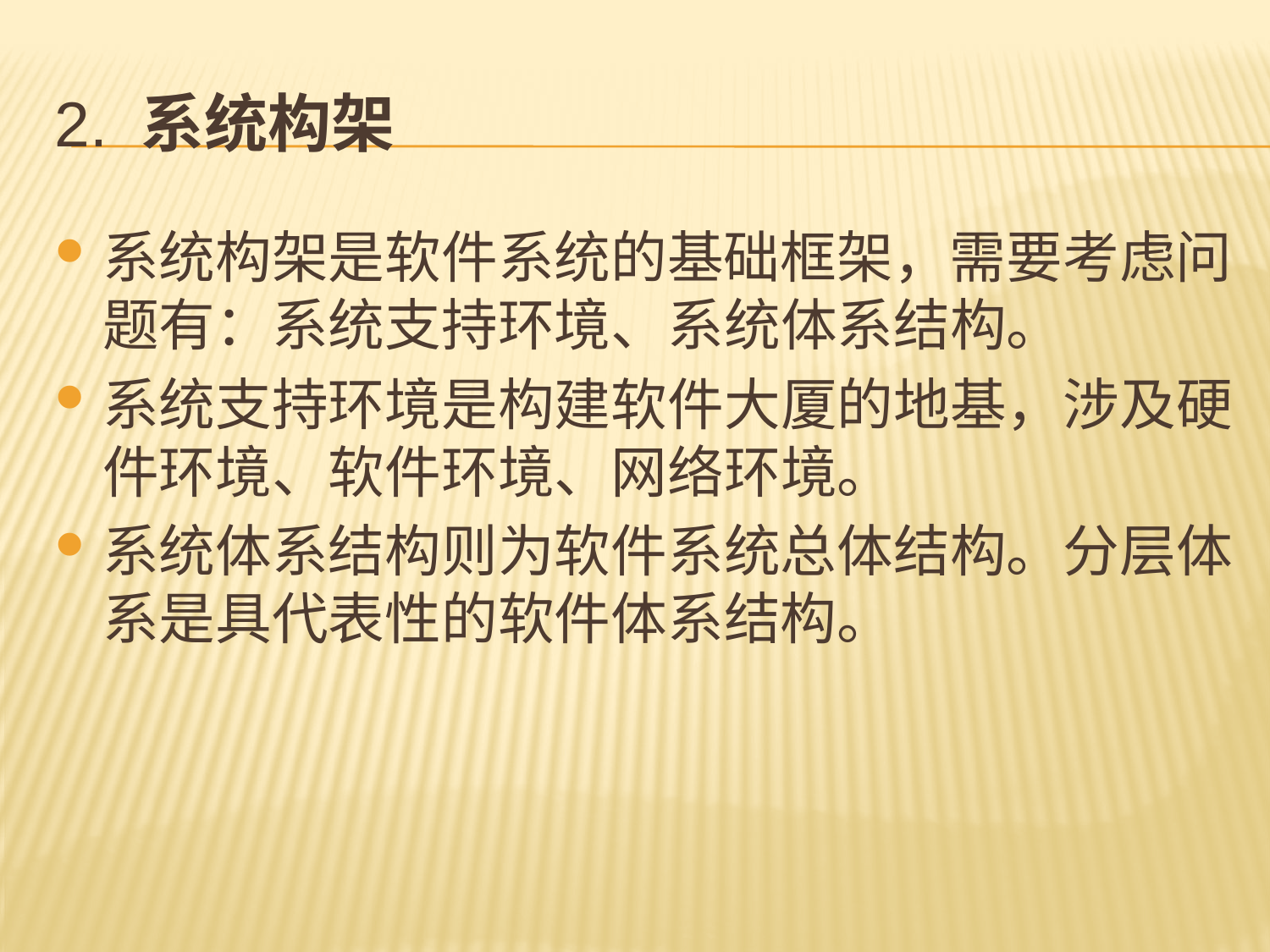

# 2. 系统构架
系统构架是软件系统的基础框架，需要考虑问题有：系统支持环境、系统体系结构。
系统支持环境是构建软件大厦的地基，涉及硬件环境、软件环境、网络环境。
系统体系结构则为软件系统总体结构。分层体系是具代表性的软件体系结构。